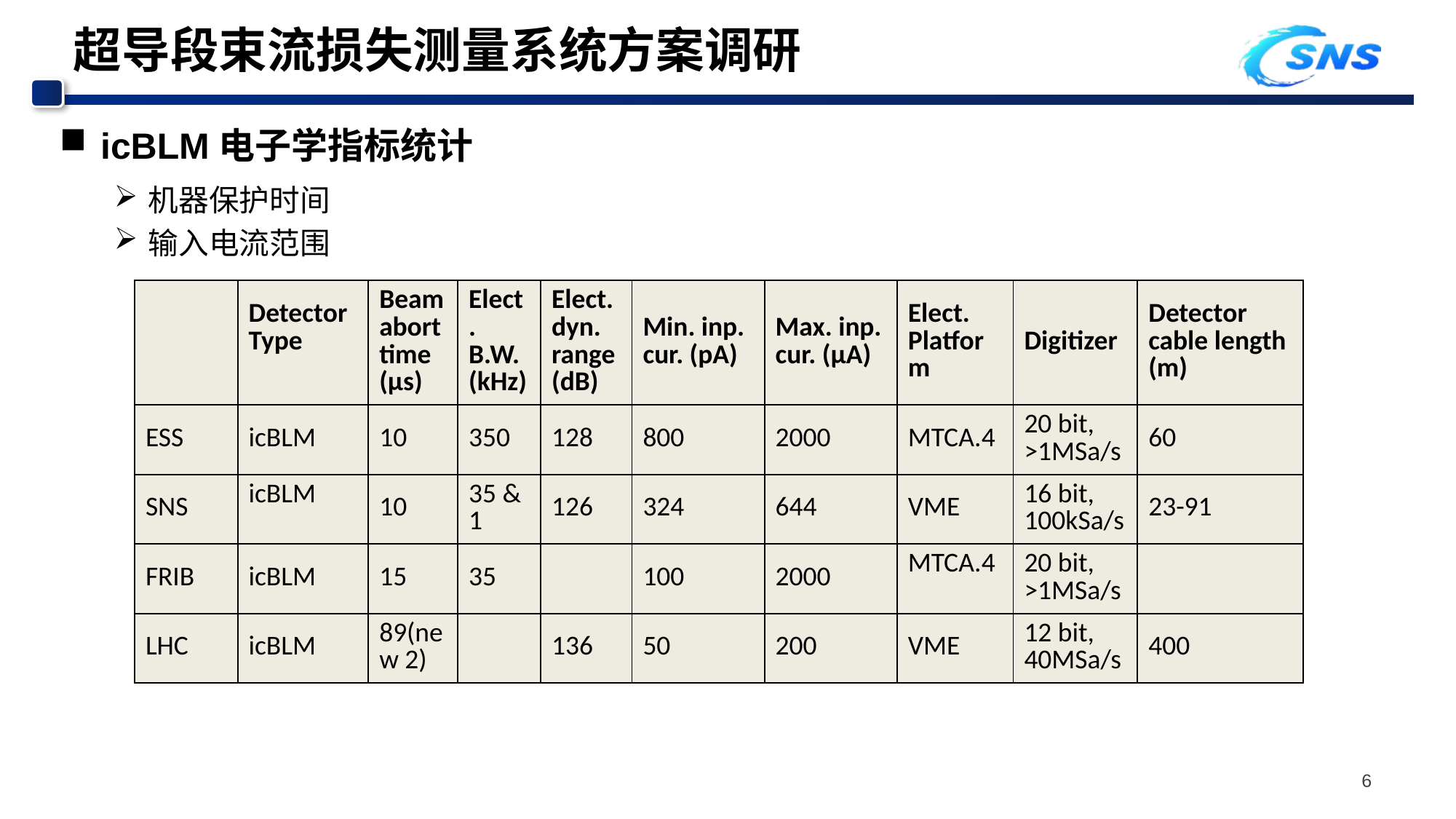

# 超导段束流损失测量系统方案调研
icBLM电子学指标统计
机器保护时间
输入电流范围
|  | Detector Type | Beam abort time (μs) | Elect. B.W. (kHz) | Elect. dyn. range (dB) | Min. inp. cur. (pA) | Max. inp. cur. (μA) | Elect. Platform | Digitizer | Detector cable length (m) |
| --- | --- | --- | --- | --- | --- | --- | --- | --- | --- |
| ESS | icBLM | 10 | 350 | 128 | 800 | 2000 | MTCA.4 | 20 bit, >1MSa/s | 60 |
| SNS | icBLM | 10 | 35 & 1 | 126 | 324 | 644 | VME | 16 bit, 100kSa/s | 23-91 |
| FRIB | icBLM | 15 | 35 |  | 100 | 2000 | MTCA.4 | 20 bit, >1MSa/s |  |
| LHC | icBLM | 89(new 2) |  | 136 | 50 | 200 | VME | 12 bit, 40MSa/s | 400 |
6